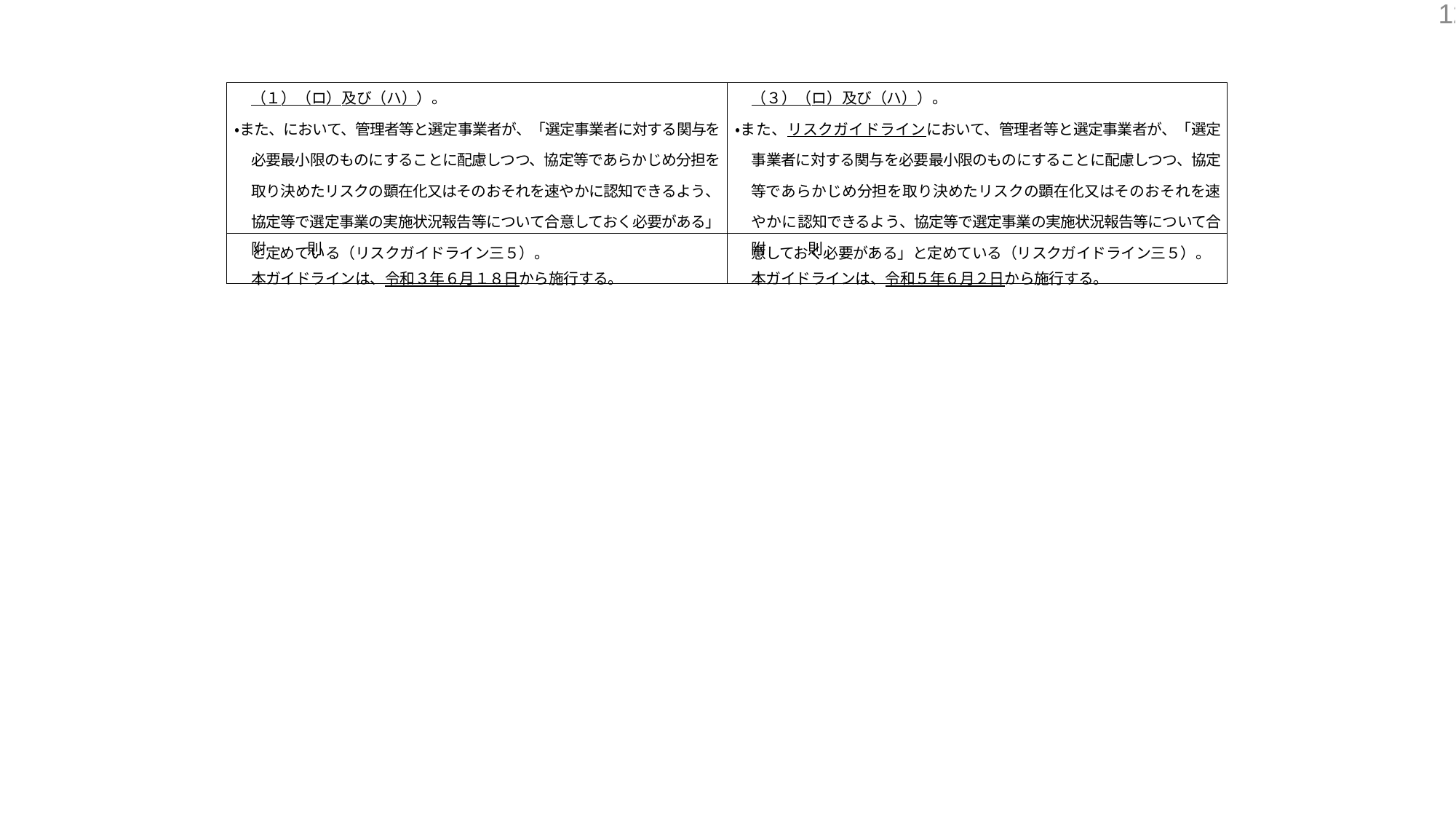

12
| （１）（ロ）及び（ハ））。 ・また、において、管理者等と選定事業者が、「選定事業者に対する関与を必要最小限のものにすることに配慮しつつ、協定等であらかじめ分担を取り決めたリスクの顕在化又はそのおそれを速やかに認知できるよう、協定等で選定事業の実施状況報告等について合意しておく必要がある」と定めている（リスクガイドライン三５）。 | （３）（ロ）及び（ハ））。 ・また、リスクガイドラインにおいて、管理者等と選定事業者が、「選定事業者に対する関与を必要最小限のものにすることに配慮しつつ、協定等であらかじめ分担を取り決めたリスクの顕在化又はそのおそれを速やかに認知できるよう、協定等で選定事業の実施状況報告等について合意しておく必要がある」と定めている（リスクガイドライン三５）。 |
| --- | --- |
| 附 則 本ガイドラインは、令和３年６月１８日から施行する。 | 附 則 本ガイドラインは、令和５年６月２日から施行する。 |